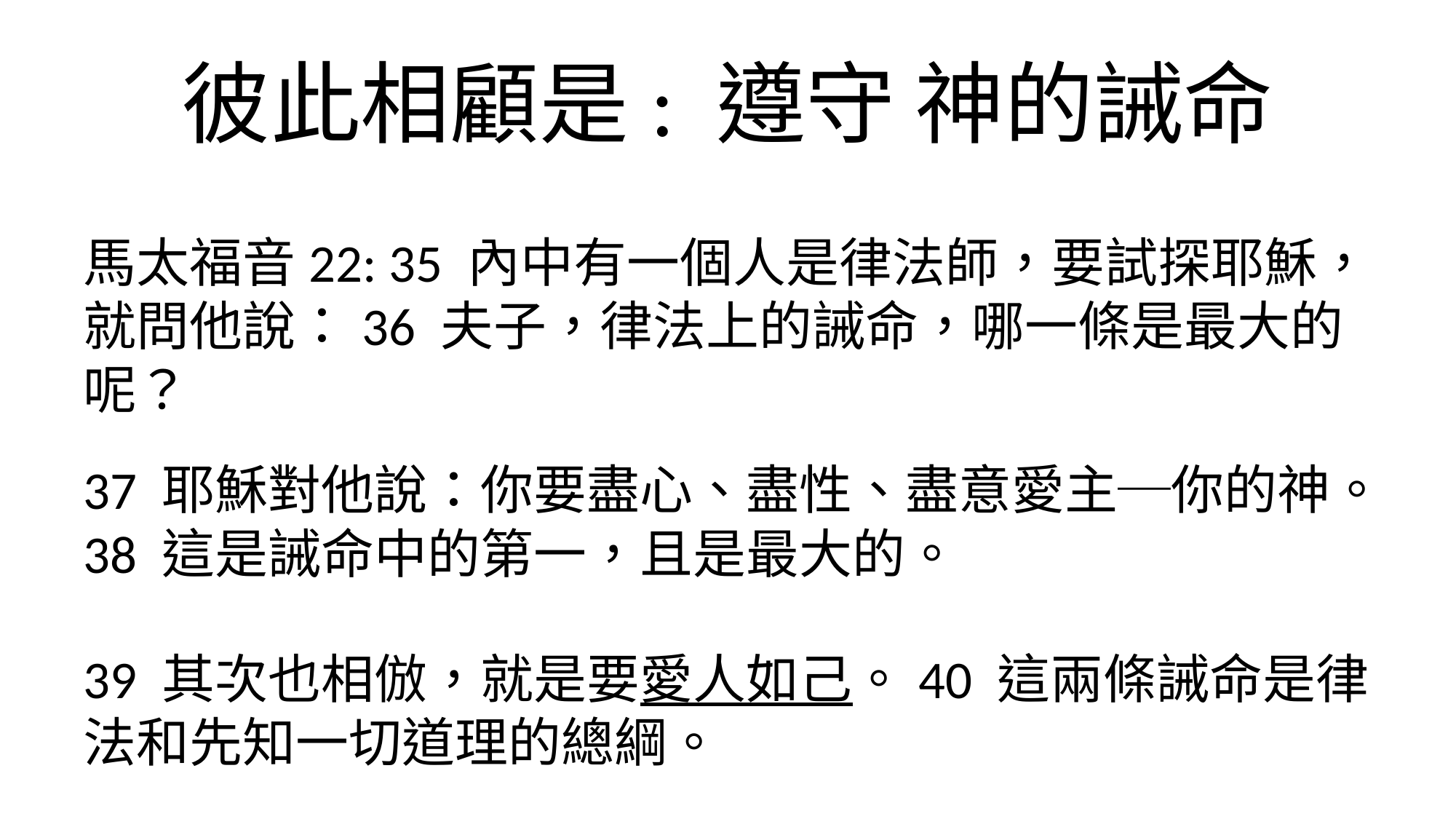

# 彼此相顧是: 遵守 神的誡命

馬太福音22: 35 內中有一個人是律法師，要試探耶穌，就問他說：36 夫子，律法上的誡命，哪一條是最大的呢？

37 耶穌對他說：你要盡心、盡性、盡意愛主─你的神。38 這是誡命中的第一，且是最大的。

39 其次也相倣，就是要愛人如己。40 這兩條誡命是律法和先知一切道理的總綱。